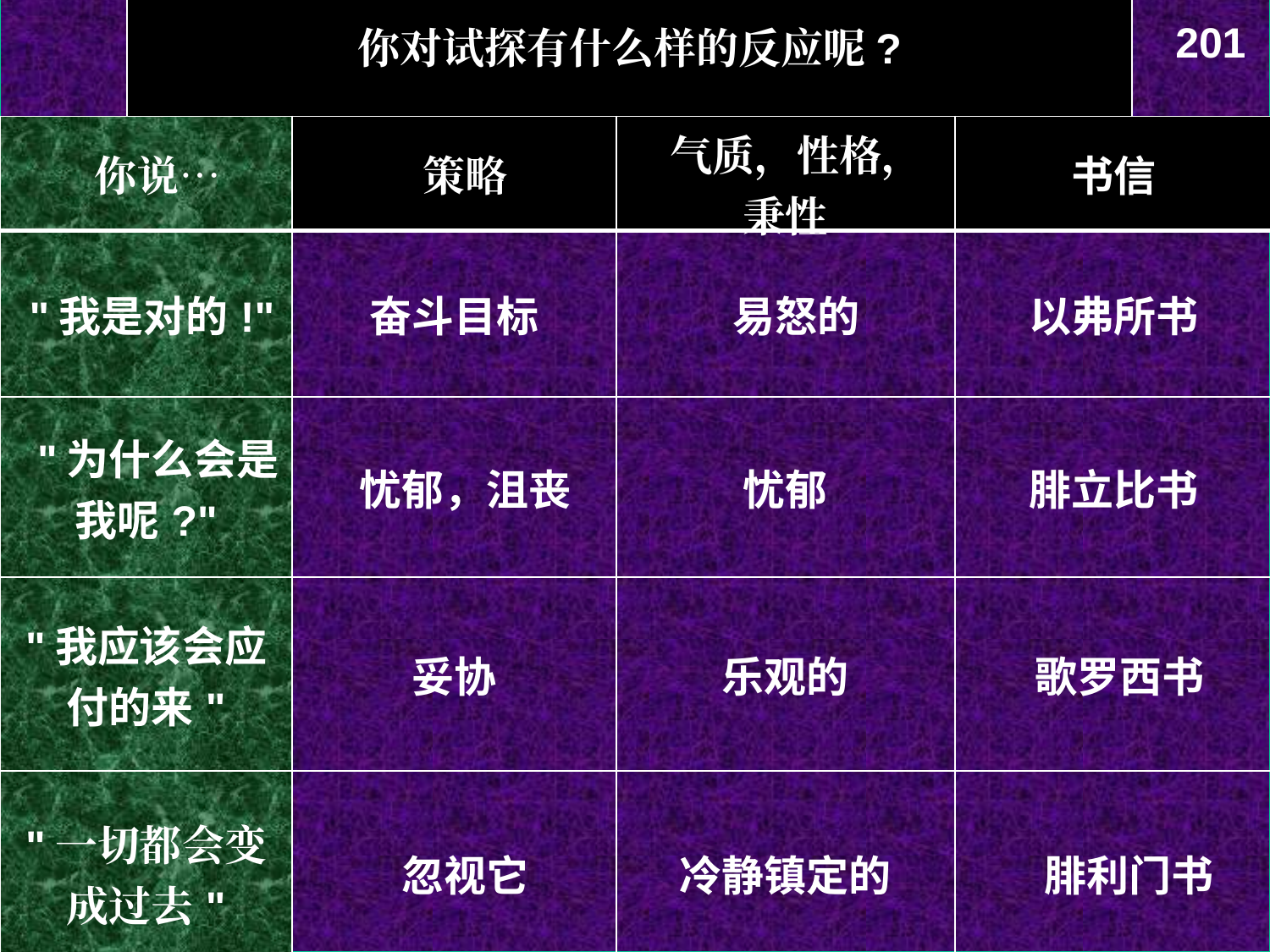

201
你对试探有什么样的反应呢?
| 你说… | 策略 | 气质，性格，秉性 | 书信 |
| --- | --- | --- | --- |
| "我是对的!" | 奋斗目标 | 易怒的 | 以弗所书 |
| "为什么会是我呢?" | 忧郁，沮丧 | 忧郁 | 腓立比书 |
| "我应该会应付的来" | 妥协 | 乐观的 | 歌罗西书 |
| "一切都会变成过去" | 忽视它 | 冷静镇定的 | 腓利门书 |